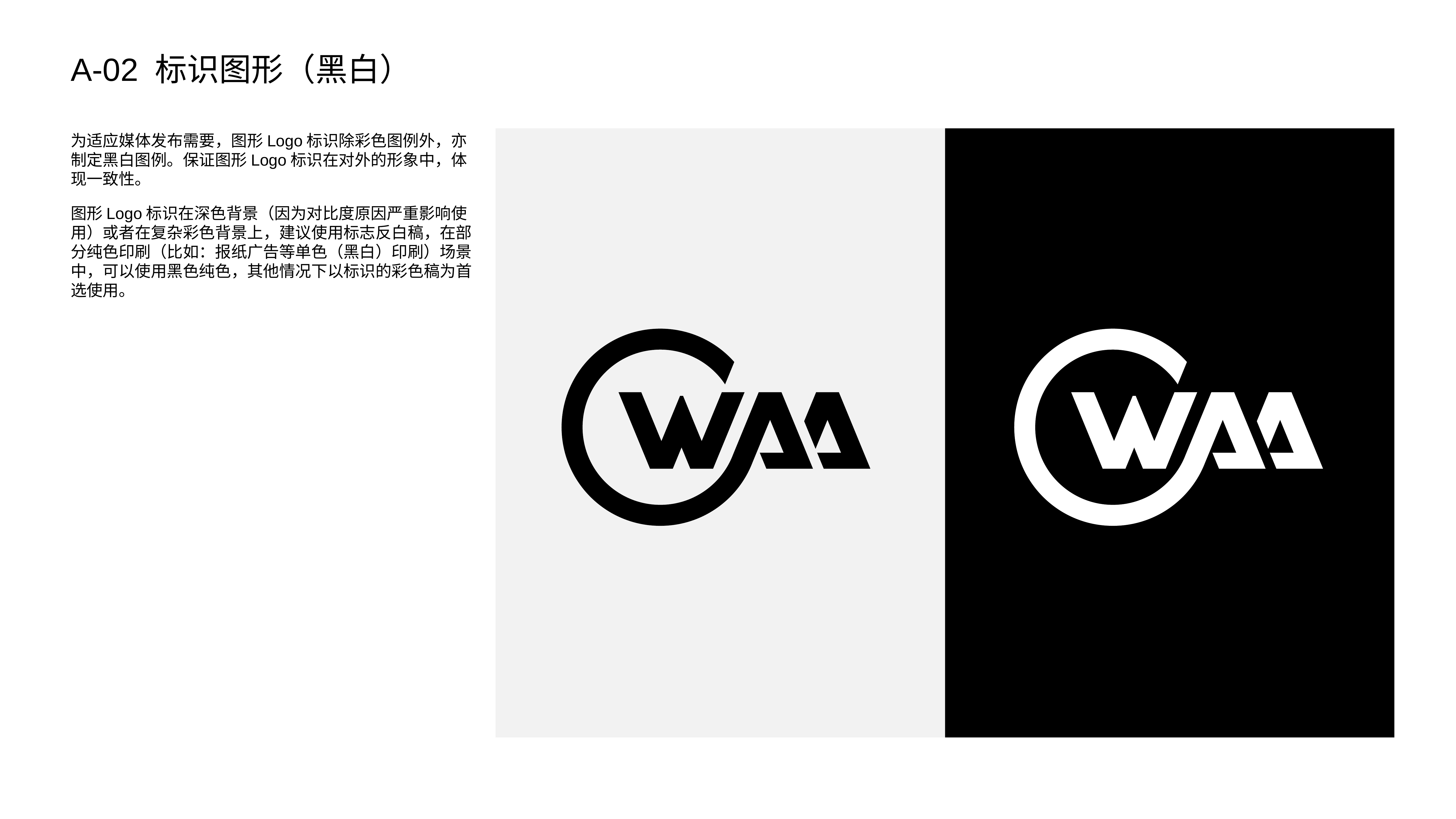

# A-02 标识图形（黑白）
为适应媒体发布需要，图形Logo标识除彩色图例外，亦制定黑白图例。保证图形Logo标识在对外的形象中，体现一致性。
图形Logo标识在深色背景（因为对比度原因严重影响使用）或者在复杂彩色背景上，建议使用标志反白稿，在部分纯色印刷（比如：报纸广告等单色（黑白）印刷）场景中，可以使用黑色纯色，其他情况下以标识的彩色稿为首选使用。

5